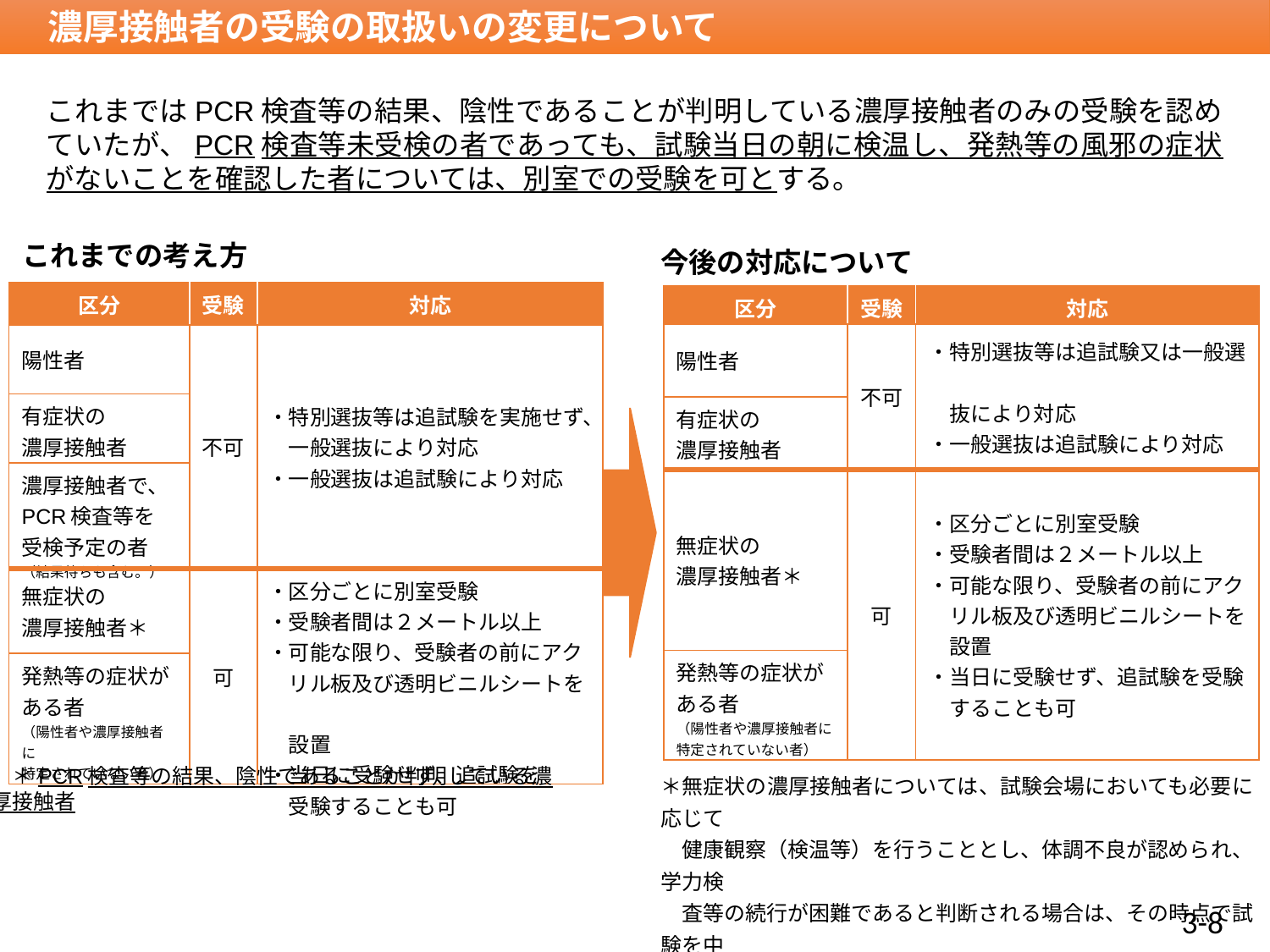

濃厚接触者の受験の取扱いの変更について
これまではPCR検査等の結果、陰性であることが判明している濃厚接触者のみの受験を認めていたが、PCR検査等未受検の者であっても、試験当日の朝に検温し、発熱等の風邪の症状がないことを確認した者については、別室での受験を可とする。
これまでの考え方
今後の対応について
| 区分 | 受験 | 対応 |
| --- | --- | --- |
| 陽性者 | 不可 | ・特別選抜等は追試験を実施せず、 　一般選抜により対応 ・一般選抜は追試験により対応 |
| 有症状の 濃厚接触者 |  |  |
| 濃厚接触者で、 PCR検査等を 受検予定の者 （結果待ちも含む。） |  |  |
| 無症状の 濃厚接触者＊ | 可 | ・区分ごとに別室受験 ・受験者間は２メートル以上 ・可能な限り、受験者の前にアク 　リル板及び透明ビニルシートを　 　設置 ・当日に受験せず、追試験を 　受験することも可 |
| 発熱等の症状が ある者 （陽性者や濃厚接触者に 特定されていない者） |  |  |
| 区分 | 受験 | 対応 |
| --- | --- | --- |
| 陽性者 | 不可 | ・特別選抜等は追試験又は一般選　 　抜により対応 ・一般選抜は追試験により対応 |
| 有症状の 濃厚接触者 |  |  |
| 無症状の 濃厚接触者＊ | 可 | ・区分ごとに別室受験 ・受験者間は２メートル以上 ・可能な限り、受験者の前にアク 　リル板及び透明ビニルシートを 　設置 ・当日に受験せず、追試験を受験 　することも可 |
| 発熱等の症状が ある者 （陽性者や濃厚接触者に 特定されていない者） |  |  |

　＊PCR検査等の結果、陰性であることが判明している濃厚接触者
＊無症状の濃厚接触者については、試験会場においても必要に応じて
　健康観察（検温等）を行うこととし、体調不良が認められ、学力検
　査等の続行が困難であると判断される場合は、その時点で試験を中
　断し、追試験の対象とする。
3-8